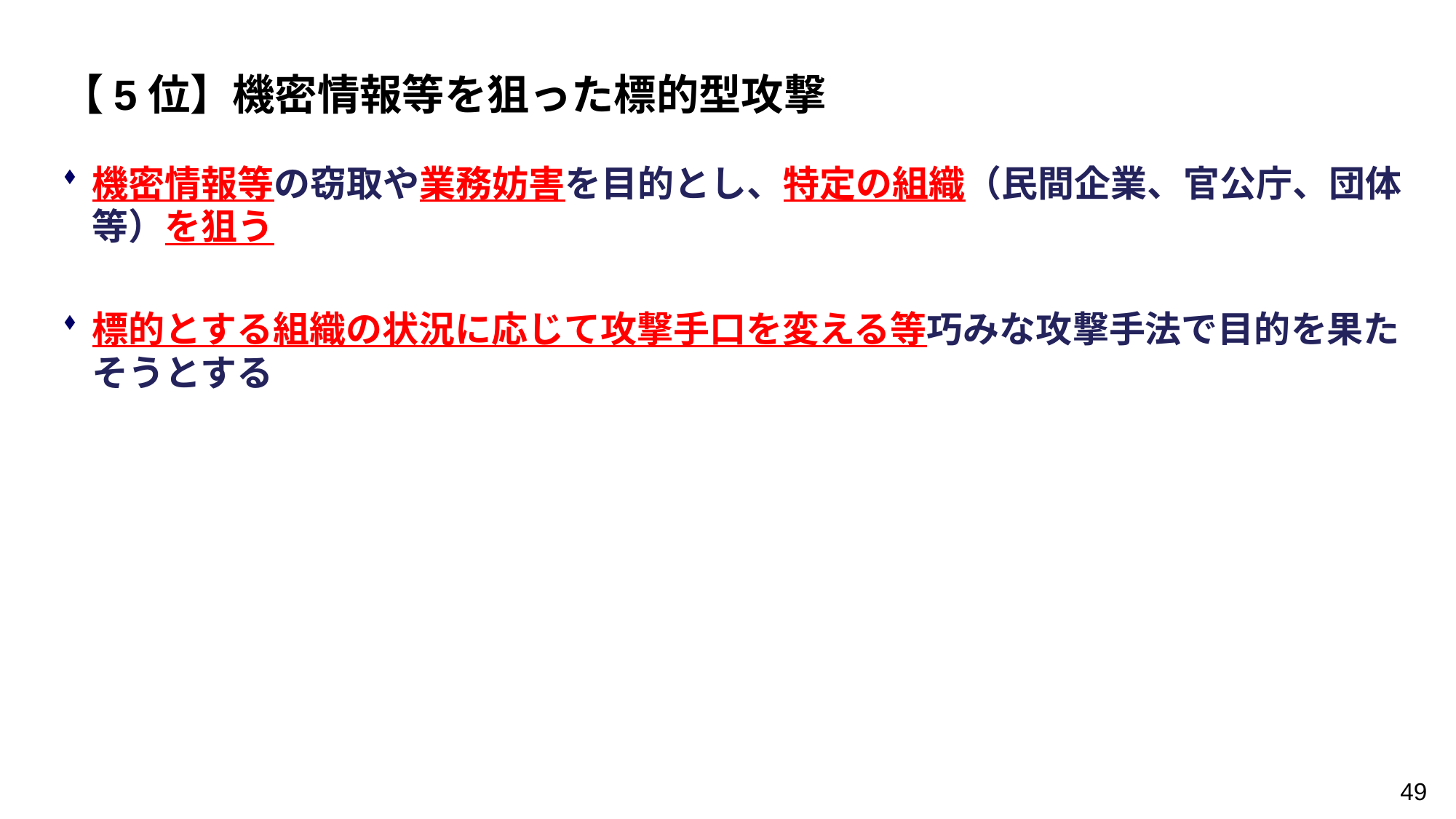

【5位】機密情報等を狙った標的型攻撃
機密情報等の窃取や業務妨害を目的とし、特定の組織（民間企業、官公庁、団体等）を狙う

標的とする組織の状況に応じて攻撃手口を変える等巧みな攻撃手法で目的を果たそうとする
49